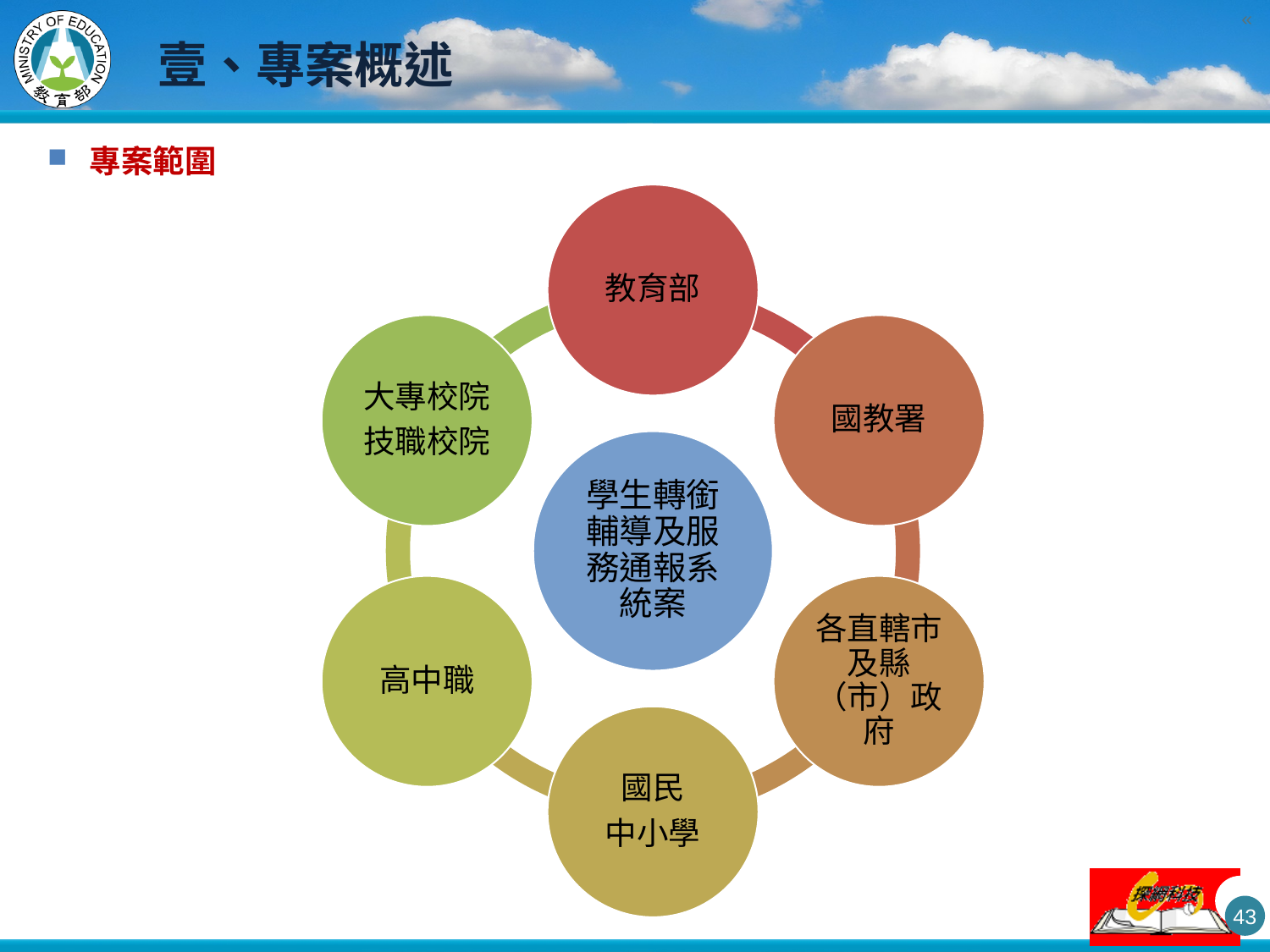

# 壹、專案概述
專案範圍
學生轉銜輔導及服務通報系統案
教育部
國教署
各直轄市及縣（市）政府
國民
中小學
高中職
大專校院
技職校院
43